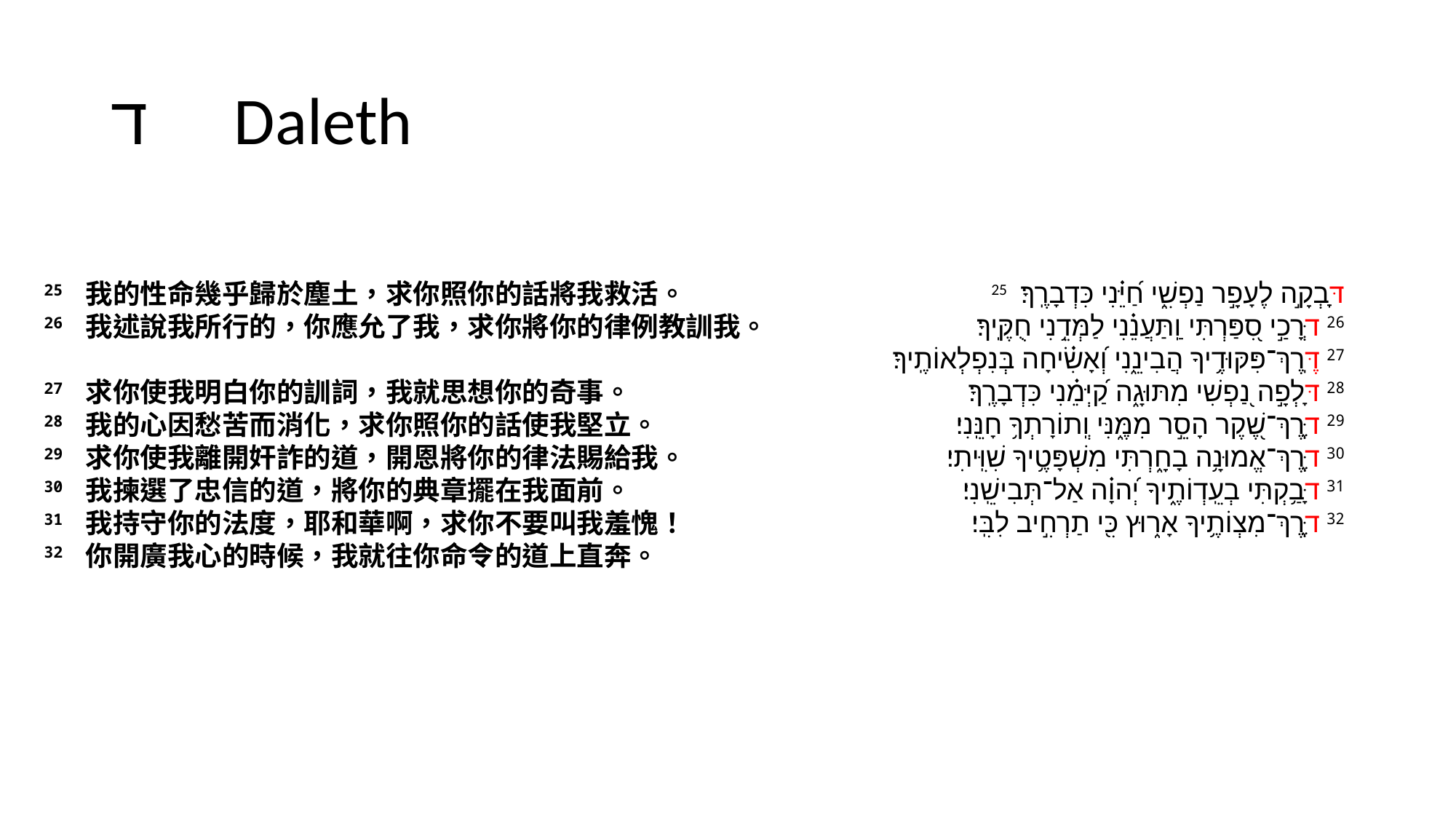

# ד     Daleth
25 דָּֽבְקָ֣ה לֶעָפָ֣ר נַפְשִׁ֑י חַ֝יֵּ֗נִי כִּדְבָרֶֽךָ׃
26 דְּרָכַ֣י סִ֭פַּרְתִּי וַֽתַּעֲנֵ֗נִי לַמְּדֵ֥נִי חֻקֶּֽיךָ׃
27 דֶּֽרֶךְ־פִּקּוּדֶ֥יךָ הֲבִינֵ֑נִי וְ֝אָשִׂ֗יחָה בְּנִפְלְאוֹתֶֽיךָ׃
28 דָּלְפָ֣ה נַ֭פְשִׁי מִתּוּגָ֑ה קַ֝יְּמֵ֗נִי כִּדְבָרֶֽךָ׃
29 דֶּֽרֶךְ־שֶׁ֭קֶר הָסֵ֣ר מִמֶּ֑נִּי וְֽתוֹרָתְךָ֥ חָנֵּֽנִי׃
30 דֶּֽרֶךְ־אֱמוּנָ֥ה בָחָ֑רְתִּי מִשְׁפָּטֶ֥יךָ שִׁוִּֽיתִי׃
31 דָּבַ֥קְתִּי בְעֵֽדְוֹתֶ֑יךָ יְ֝הוָ֗ה אַל־תְּבִישֵֽׁנִי׃
32 דֶּֽרֶךְ־מִצְוֹתֶ֥יךָ אָר֑וּץ כִּ֖י תַרְחִ֣יב לִבִּֽי׃
25 我的性命幾乎歸於塵土，求你照你的話將我救活。
26 我述說我所行的，你應允了我，求你將你的律例教訓我。
27 求你使我明白你的訓詞，我就思想你的奇事。
28 我的心因愁苦而消化，求你照你的話使我堅立。
29 求你使我離開奸詐的道，開恩將你的律法賜給我。
30 我揀選了忠信的道，將你的典章擺在我面前。
31 我持守你的法度，耶和華啊，求你不要叫我羞愧！
32 你開廣我心的時候，我就往你命令的道上直奔。